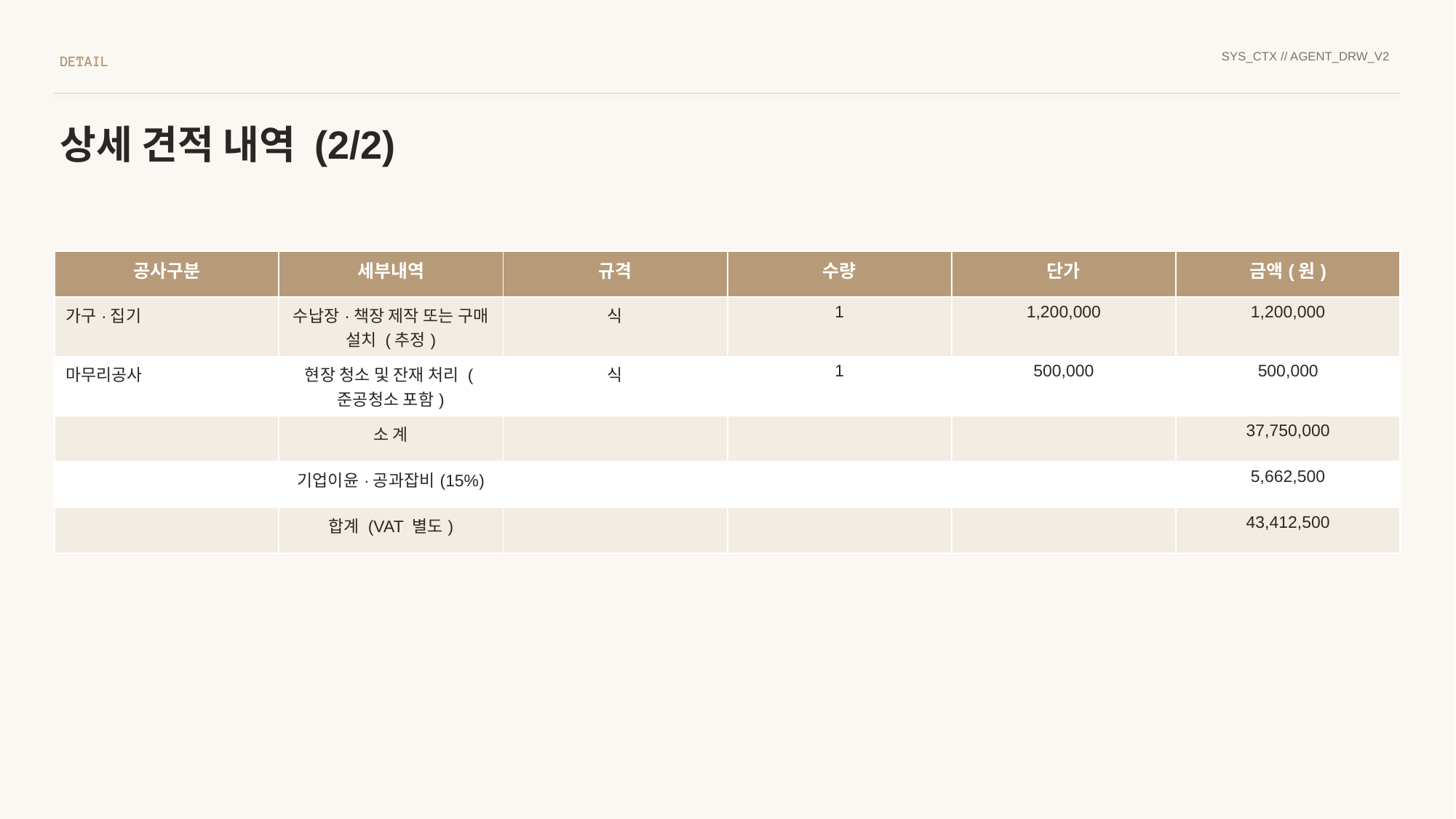

SYS_CTX // AGENT_DRW_V2
DETAIL

상세 견적 내역 (2/2)
| 공사구분 | 세부내역 | 규격 | 수량 | 단가 | 금액(원) |
| --- | --- | --- | --- | --- | --- |
| 가구·집기 | 수납장·책장 제작 또는 구매 설치 (추정) | 식 | 1 | 1,200,000 | 1,200,000 |
| 마무리공사 | 현장 청소 및 잔재 처리 (준공청소 포함) | 식 | 1 | 500,000 | 500,000 |
|  | 소 계 |  |  |  | 37,750,000 |
|  | 기업이윤·공과잡비(15%) |  |  |  | 5,662,500 |
|  | 합계 (VAT 별도) |  |  |  | 43,412,500 |